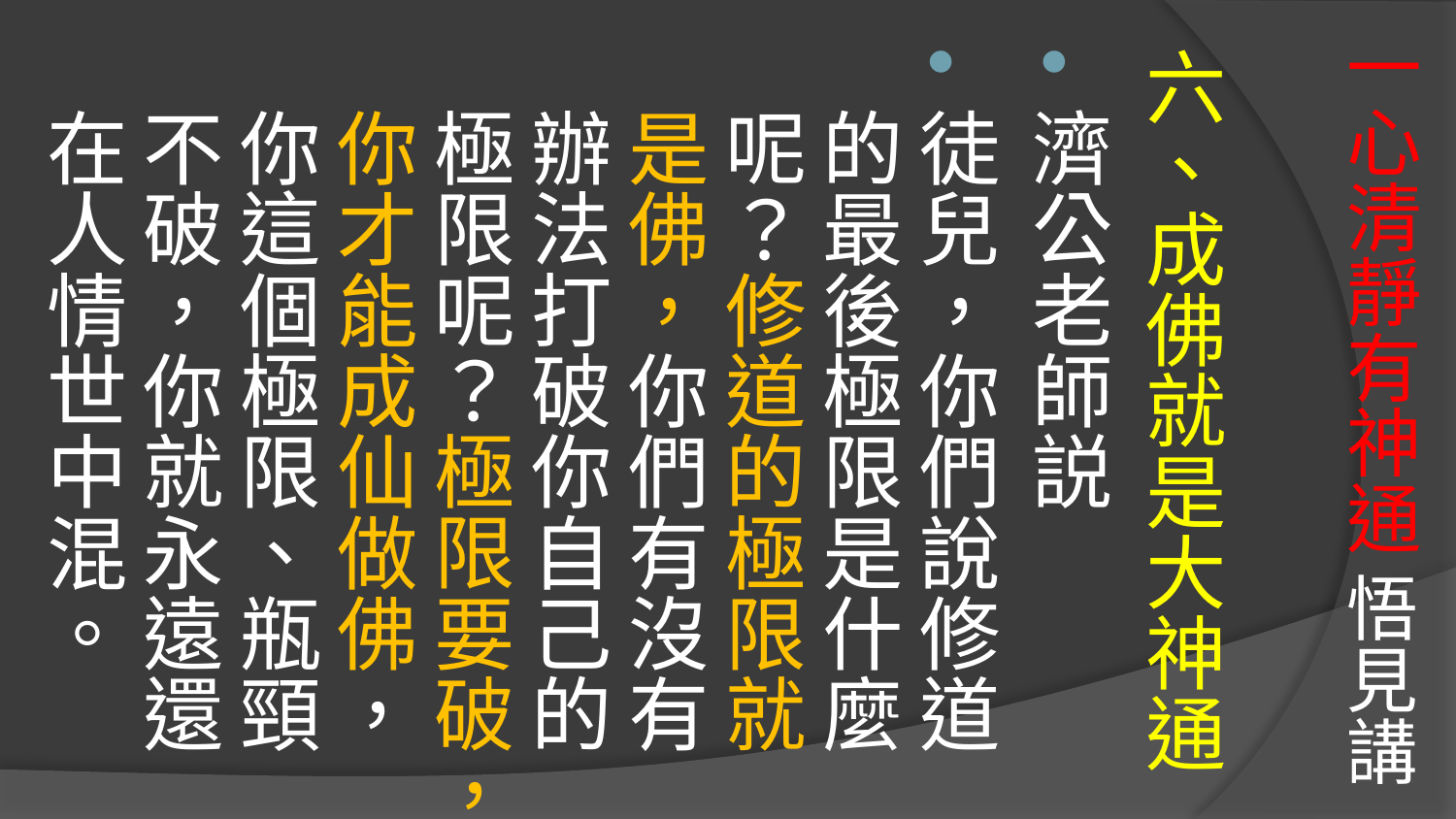

# 一心清靜有神通 悟見講
六、成佛就是大神通
濟公老師説
徒兒，你們說修道的最後極限是什麼呢？修道的極限就是佛，你們有沒有辦法打破你自己的極限呢？極限要破，你才能成仙做佛，你這個極限、瓶頸不破，你就永遠還在人情世中混。